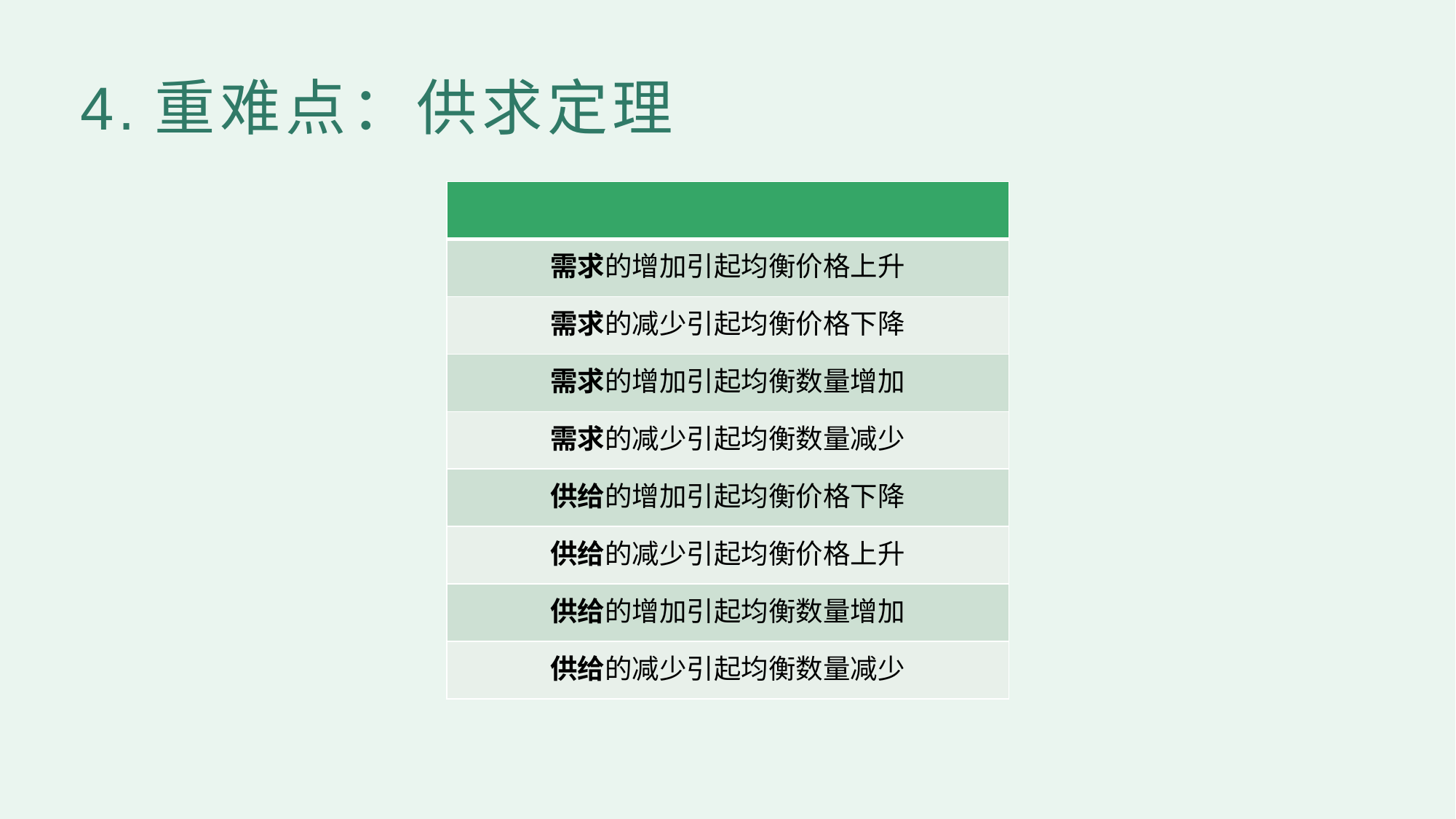

4.重难点：供求定理
|  |
| --- |
| 需求的增加引起均衡价格上升 |
| 需求的减少引起均衡价格下降 |
| 需求的增加引起均衡数量增加 |
| 需求的减少引起均衡数量减少 |
| 供给的增加引起均衡价格下降 |
| 供给的减少引起均衡价格上升 |
| 供给的增加引起均衡数量增加 |
| 供给的减少引起均衡数量减少 |